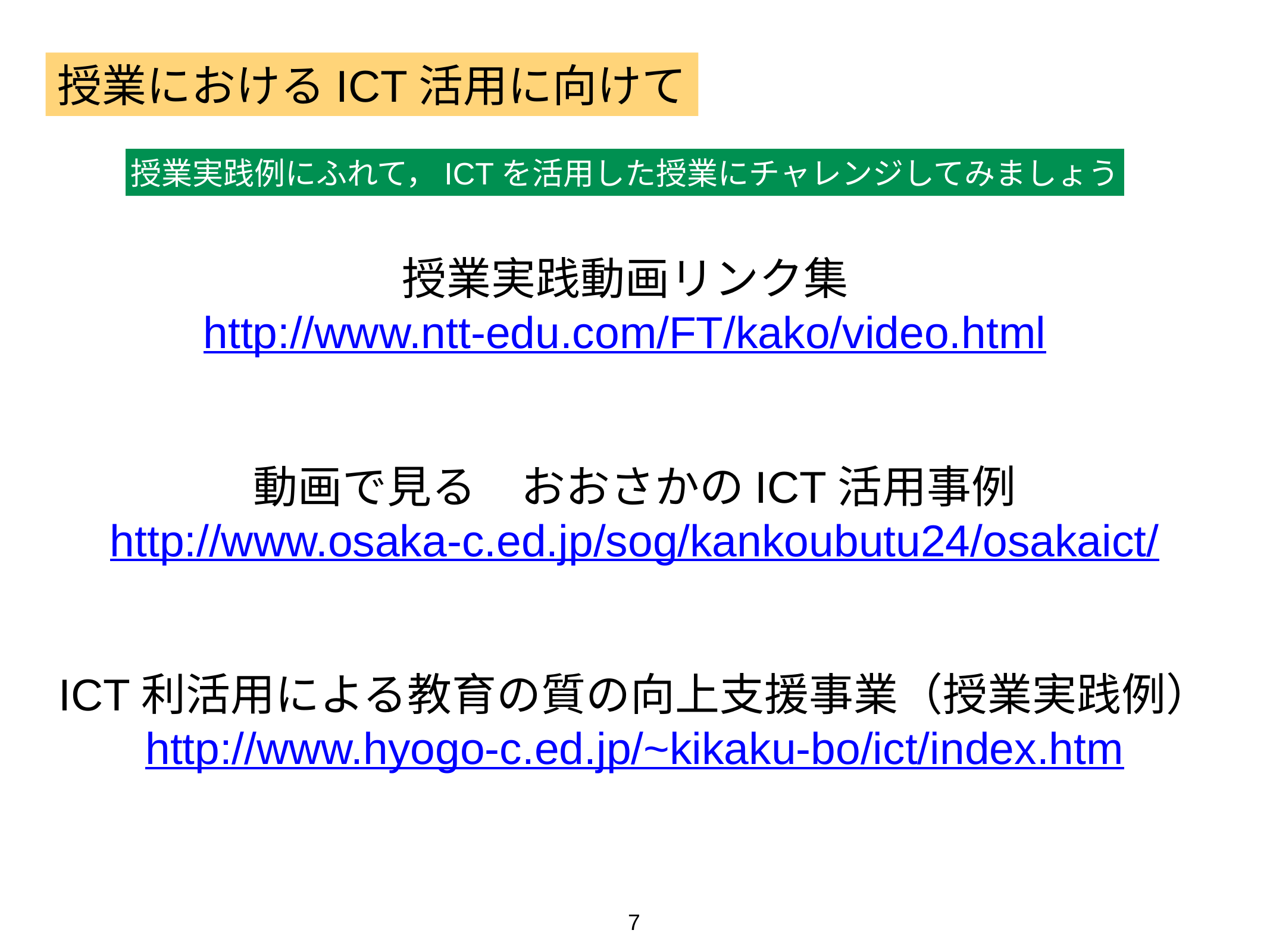

授業におけるICT活用に向けて
授業実践例にふれて，ICTを活用した授業にチャレンジしてみましょう
授業実践動画リンク集
http://www.ntt-edu.com/FT/kako/video.html
動画で見る　おおさかのICT活用事例
http://www.osaka-c.ed.jp/sog/kankoubutu24/osakaict/
ICT利活用による教育の質の向上支援事業（授業実践例）
http://www.hyogo-c.ed.jp/~kikaku-bo/ict/index.htm
7